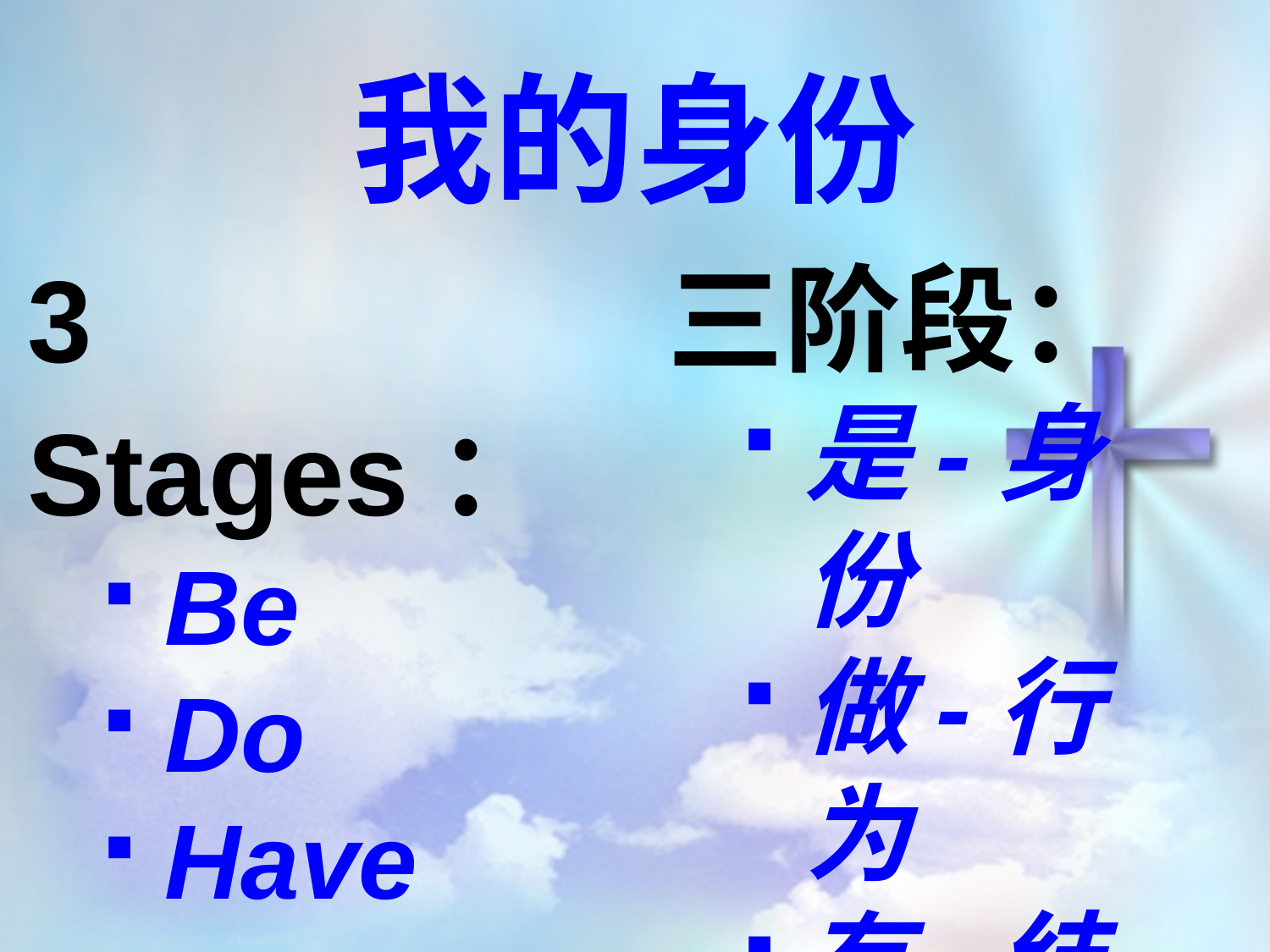

我的身份
3 Stages：
Be
Do
Have
三阶段：
是-身份
做-行为
有-结果